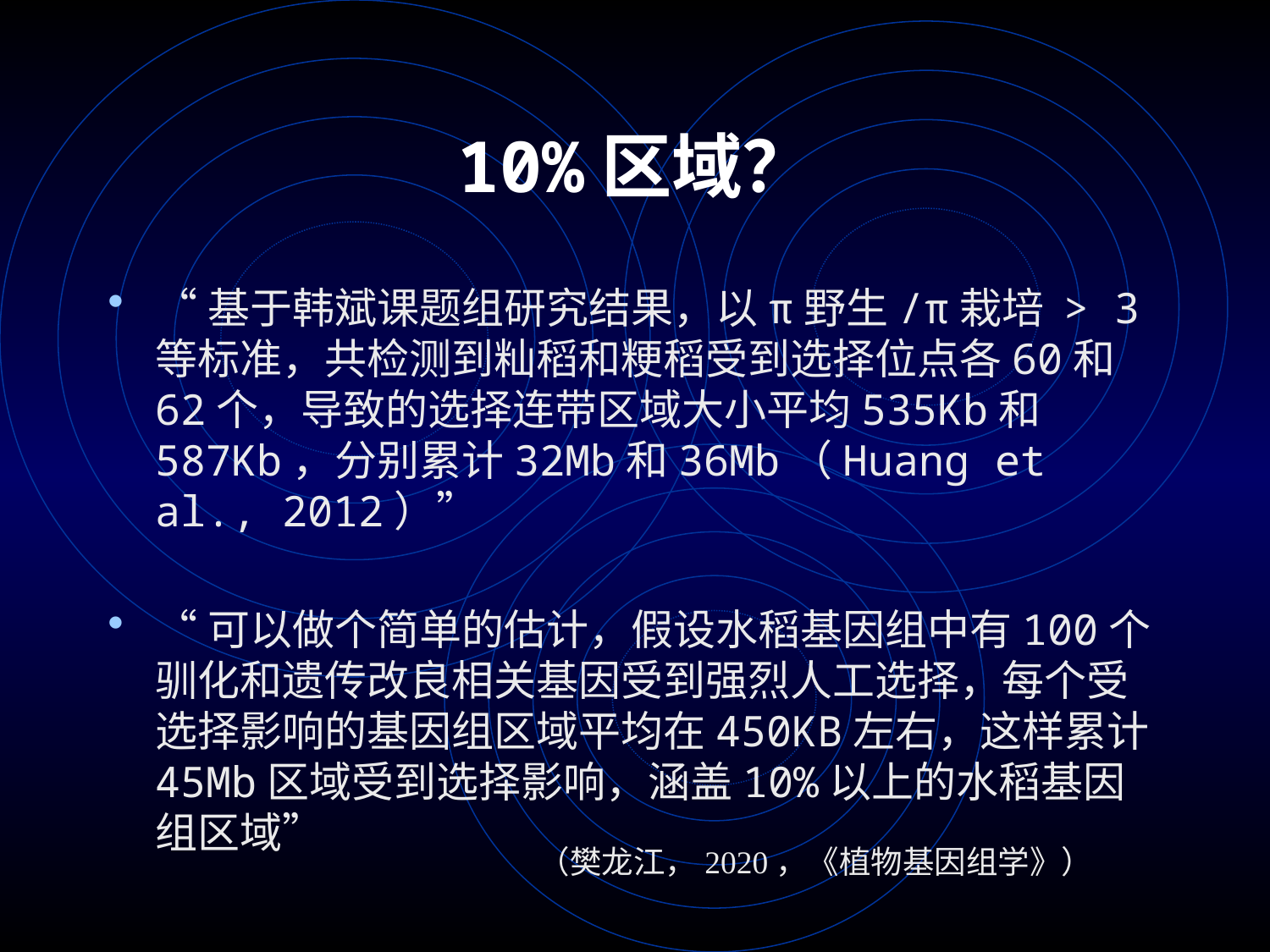

# 10%区域？
“基于韩斌课题组研究结果，以π野生/π栽培 > 3等标准，共检测到籼稻和粳稻受到选择位点各60和62个，导致的选择连带区域大小平均535Kb和587Kb，分别累计32Mb和36Mb（Huang et al., 2012）”

“可以做个简单的估计，假设水稻基因组中有100个驯化和遗传改良相关基因受到强烈人工选择，每个受选择影响的基因组区域平均在450KB左右，这样累计45Mb区域受到选择影响，涵盖10%以上的水稻基因组区域”
（樊龙江，2020，《植物基因组学》）